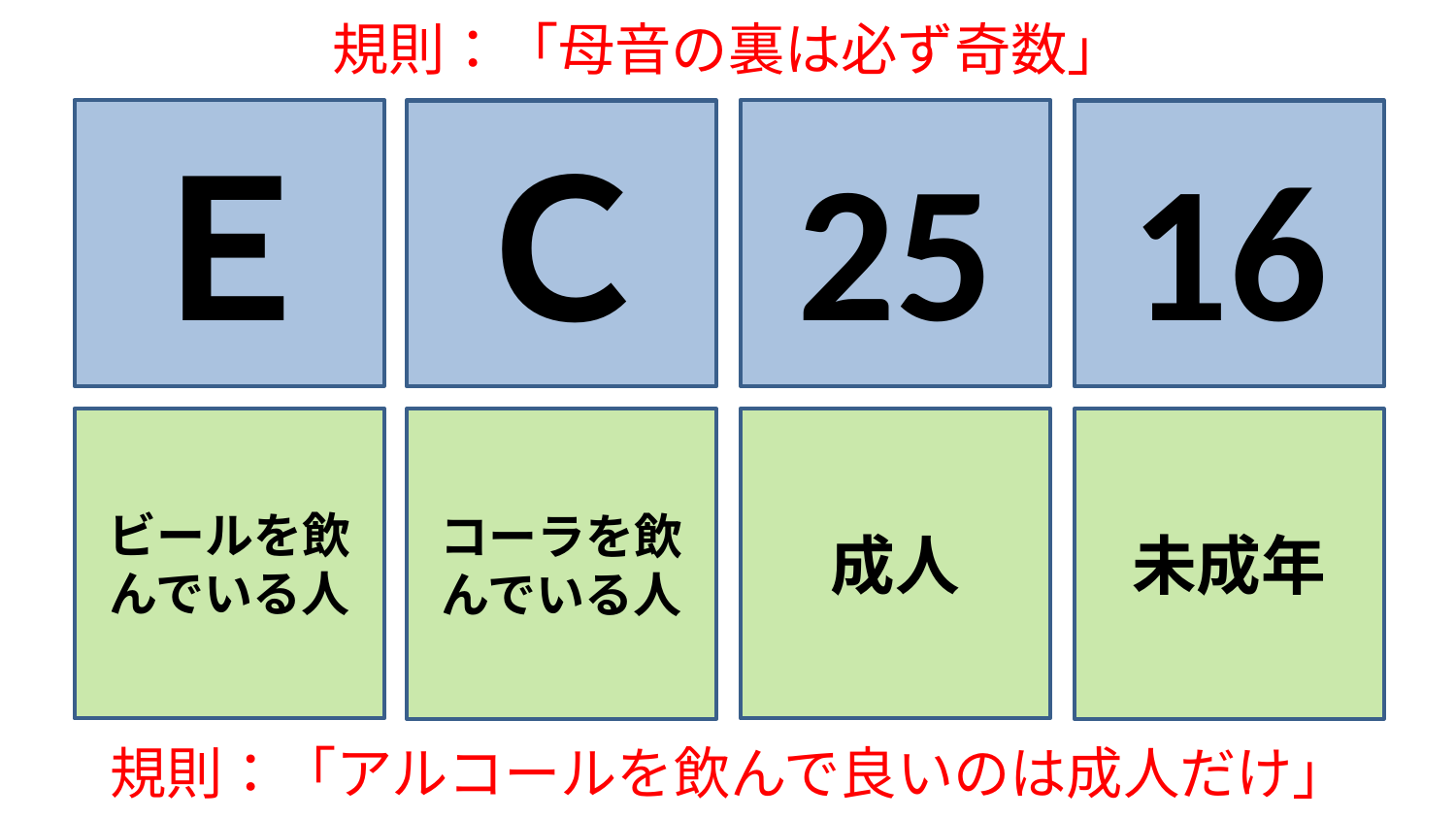

# 規則：「母音の裏は必ず奇数」
Ｅ
25
Ｃ
16
ビールを飲んでいる人
成人
コーラを飲んでいる人
未成年
規則：「アルコールを飲んで良いのは成人だけ」